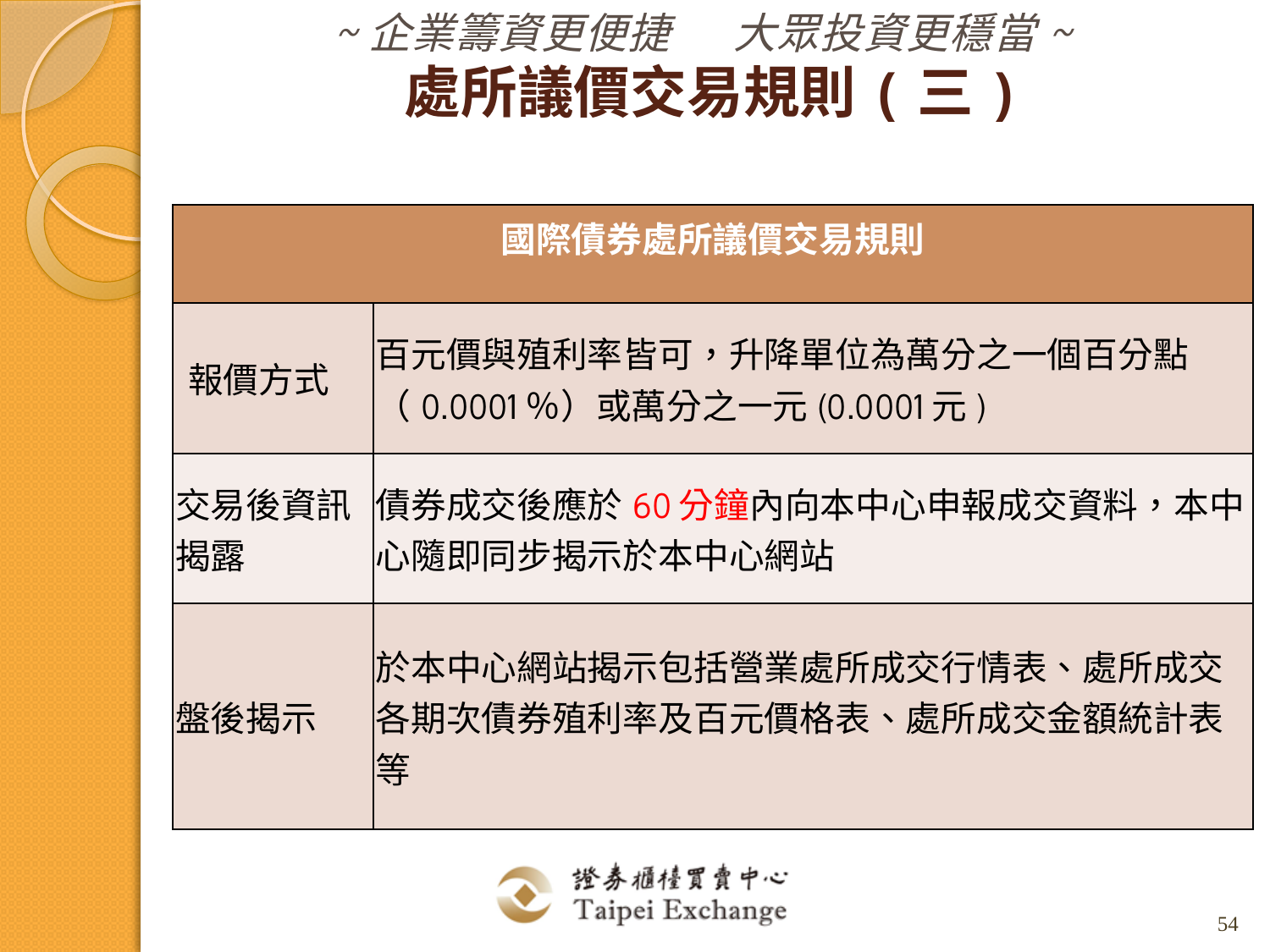

# 處所議價交易規則(三)
| 國際債券處所議價交易規則 |  |
| --- | --- |
| 報價方式 | 百元價與殖利率皆可，升降單位為萬分之一個百分點（0.0001％）或萬分之一元(0.0001元) |
| 交易後資訊揭露 | 債券成交後應於60分鐘內向本中心申報成交資料，本中心隨即同步揭示於本中心網站 |
| 盤後揭示 | 於本中心網站揭示包括營業處所成交行情表、處所成交各期次債券殖利率及百元價格表、處所成交金額統計表等 |

54